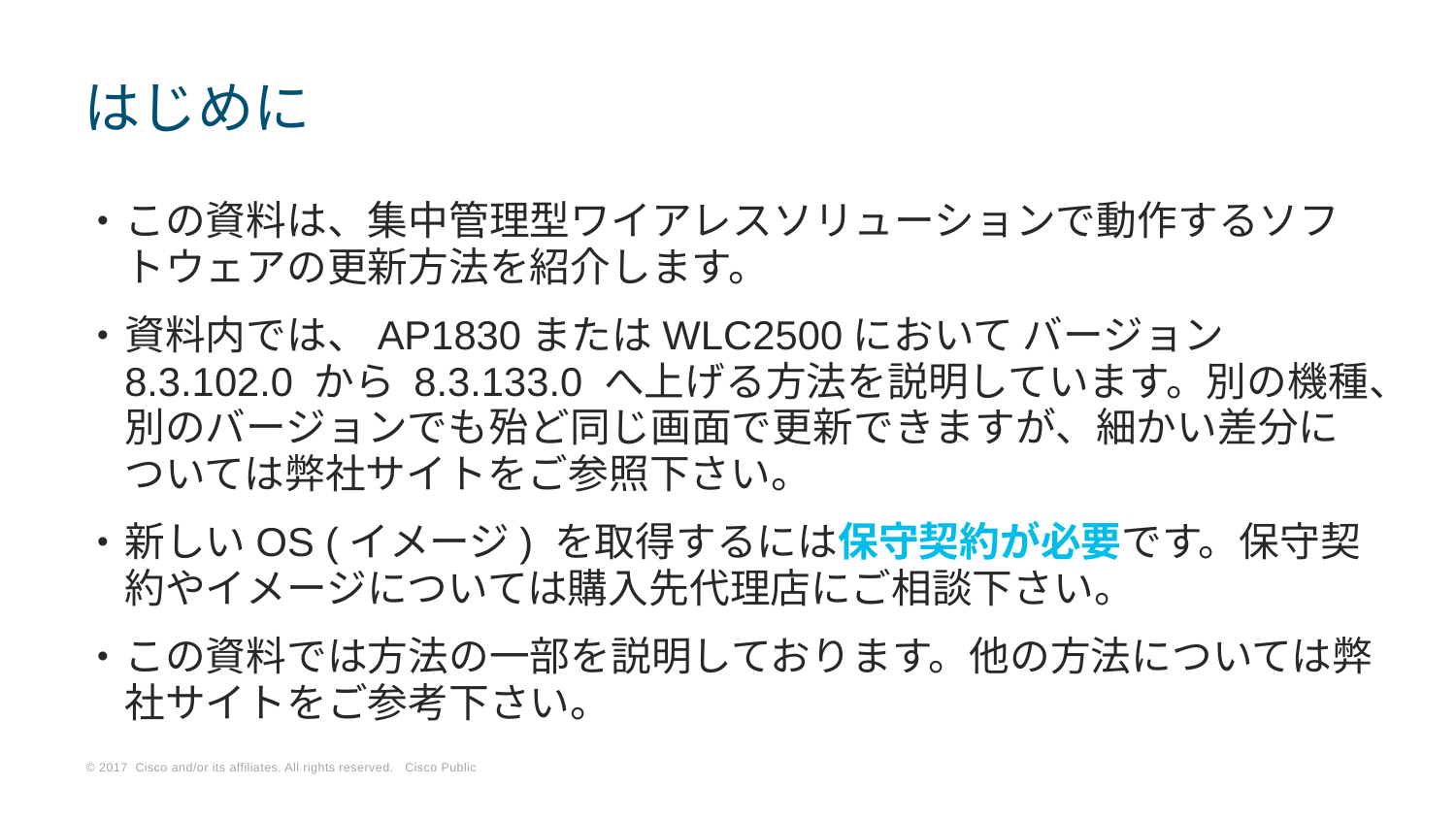

# はじめに
この資料は、集中管理型ワイアレスソリューションで動作するソフトウェアの更新方法を紹介します。
資料内では、AP1830またはWLC2500において バージョン 8.3.102.0 から 8.3.133.0 へ上げる方法を説明しています。別の機種、別のバージョンでも殆ど同じ画面で更新できますが、細かい差分については弊社サイトをご参照下さい。
新しいOS (イメージ) を取得するには保守契約が必要です。保守契約やイメージについては購入先代理店にご相談下さい。
この資料では方法の一部を説明しております。他の方法については弊社サイトをご参考下さい。